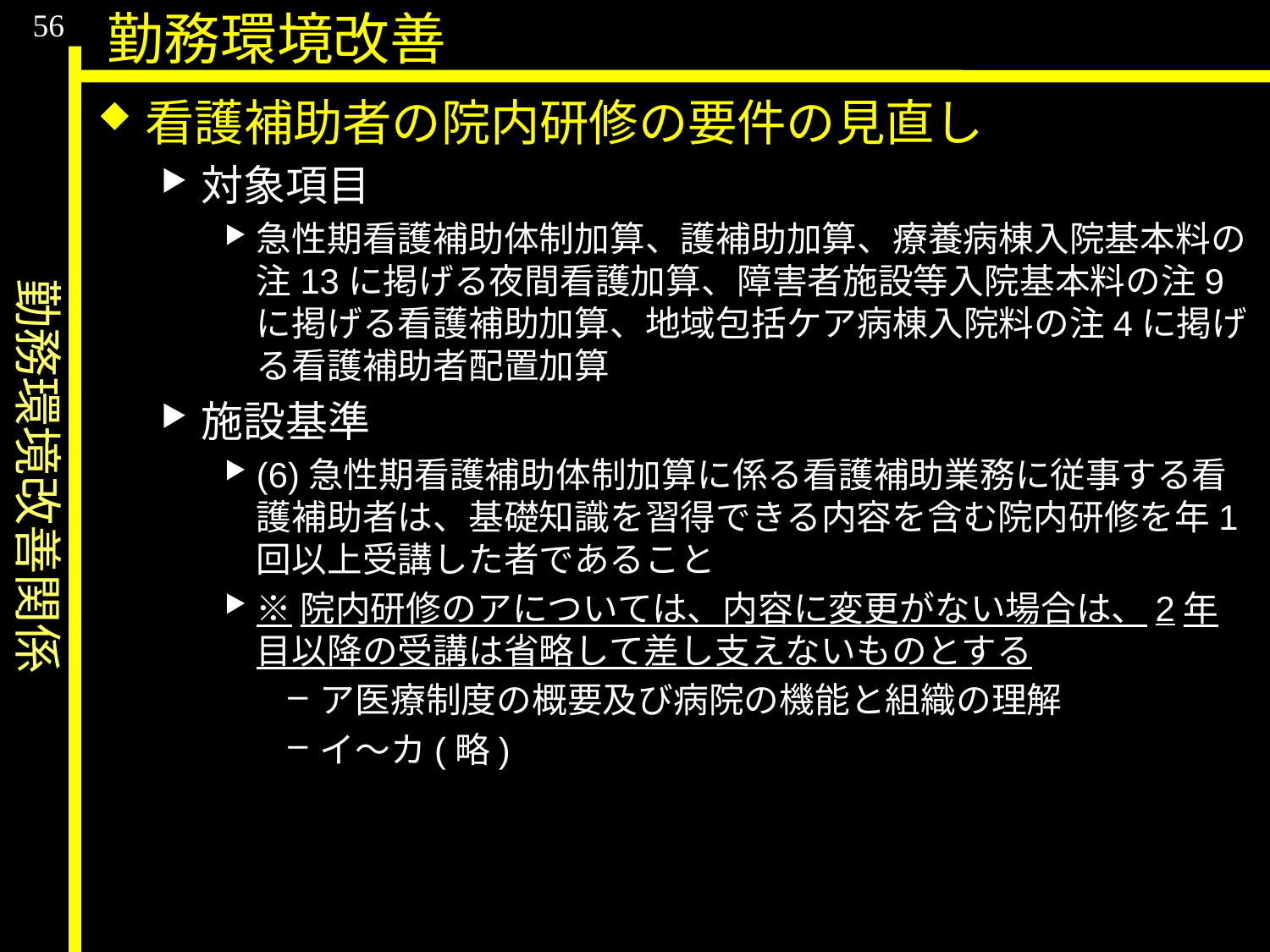

勤務環境改善関係
56
勤務環境改善

看護補助者の院内研修の要件の見直し
対象項目
急性期看護補助体制加算、護補助加算、療養病棟入院基本料の注13に掲げる夜間看護加算、障害者施設等入院基本料の注9に掲げる看護補助加算、地域包括ケア病棟入院料の注4に掲げる看護補助者配置加算
施設基準
(6)急性期看護補助体制加算に係る看護補助業務に従事する看護補助者は、基礎知識を習得できる内容を含む院内研修を年1回以上受講した者であること
※院内研修のアについては、内容に変更がない場合は、2年目以降の受講は省略して差し支えないものとする
ア医療制度の概要及び病院の機能と組織の理解
イ〜カ(略)